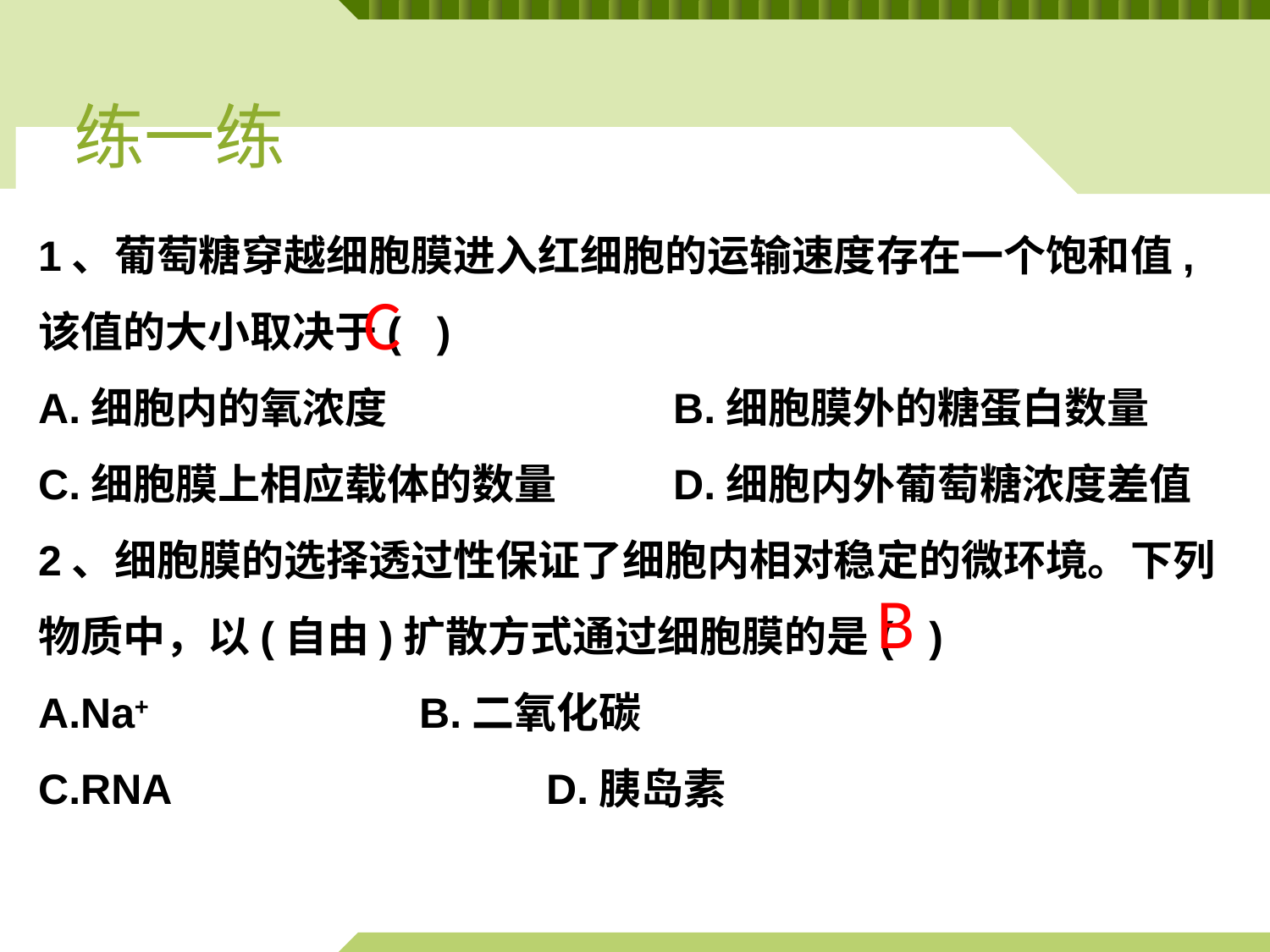

练一练
1、葡萄糖穿越细胞膜进入红细胞的运输速度存在一个饱和值,该值的大小取决于(   )
A.细胞内的氧浓度			B.细胞膜外的糖蛋白数量
C.细胞膜上相应载体的数量	D.细胞内外葡萄糖浓度差值
2、细胞膜的选择透过性保证了细胞内相对稳定的微环境。下列物质中，以(自由)扩散方式通过细胞膜的是(   )
A.Na+			B.二氧化碳
C.RNA			D.胰岛素
C
B